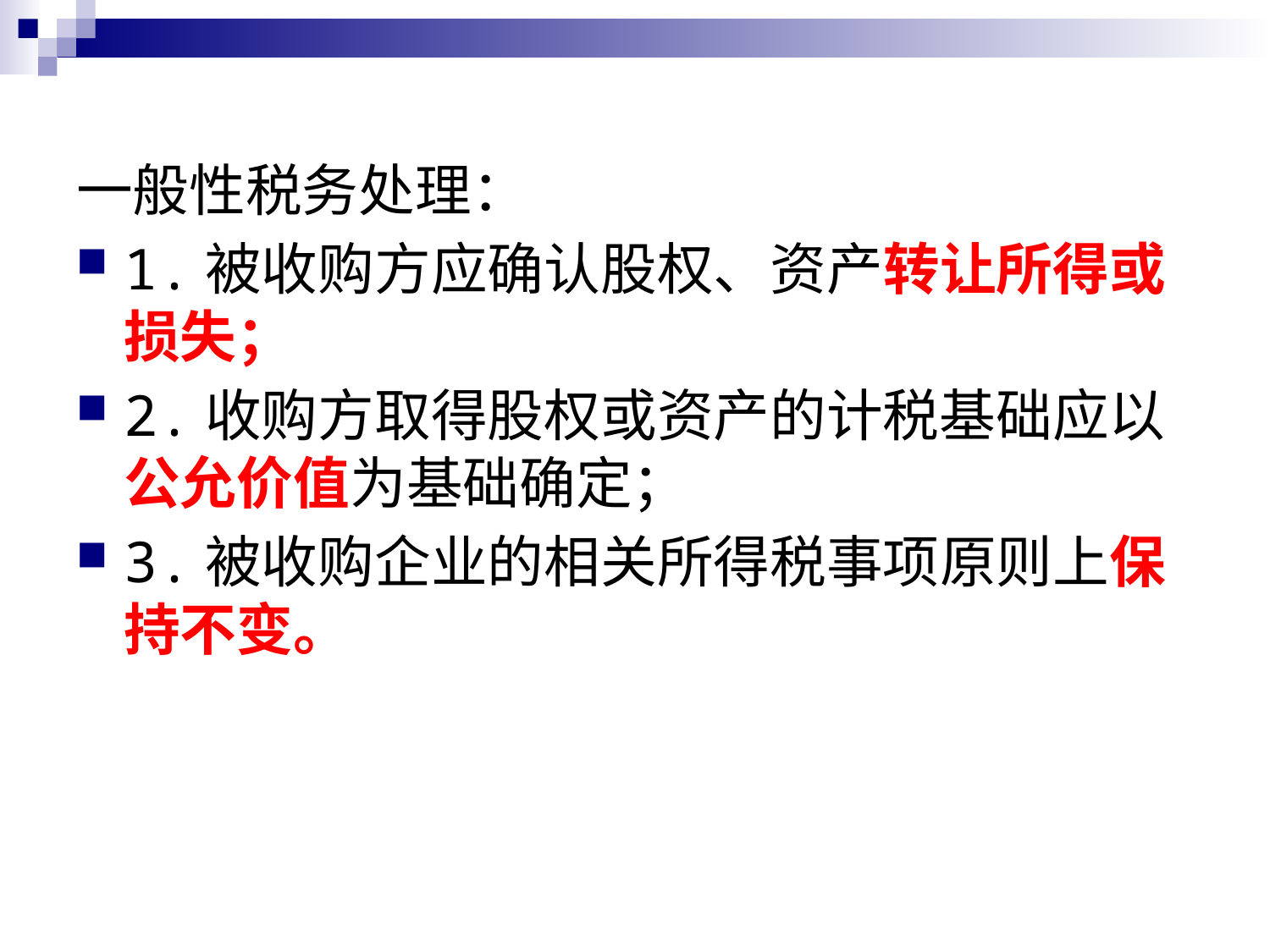

一般性税务处理：
1.被收购方应确认股权、资产转让所得或损失；
2.收购方取得股权或资产的计税基础应以公允价值为基础确定；
3.被收购企业的相关所得税事项原则上保持不变。